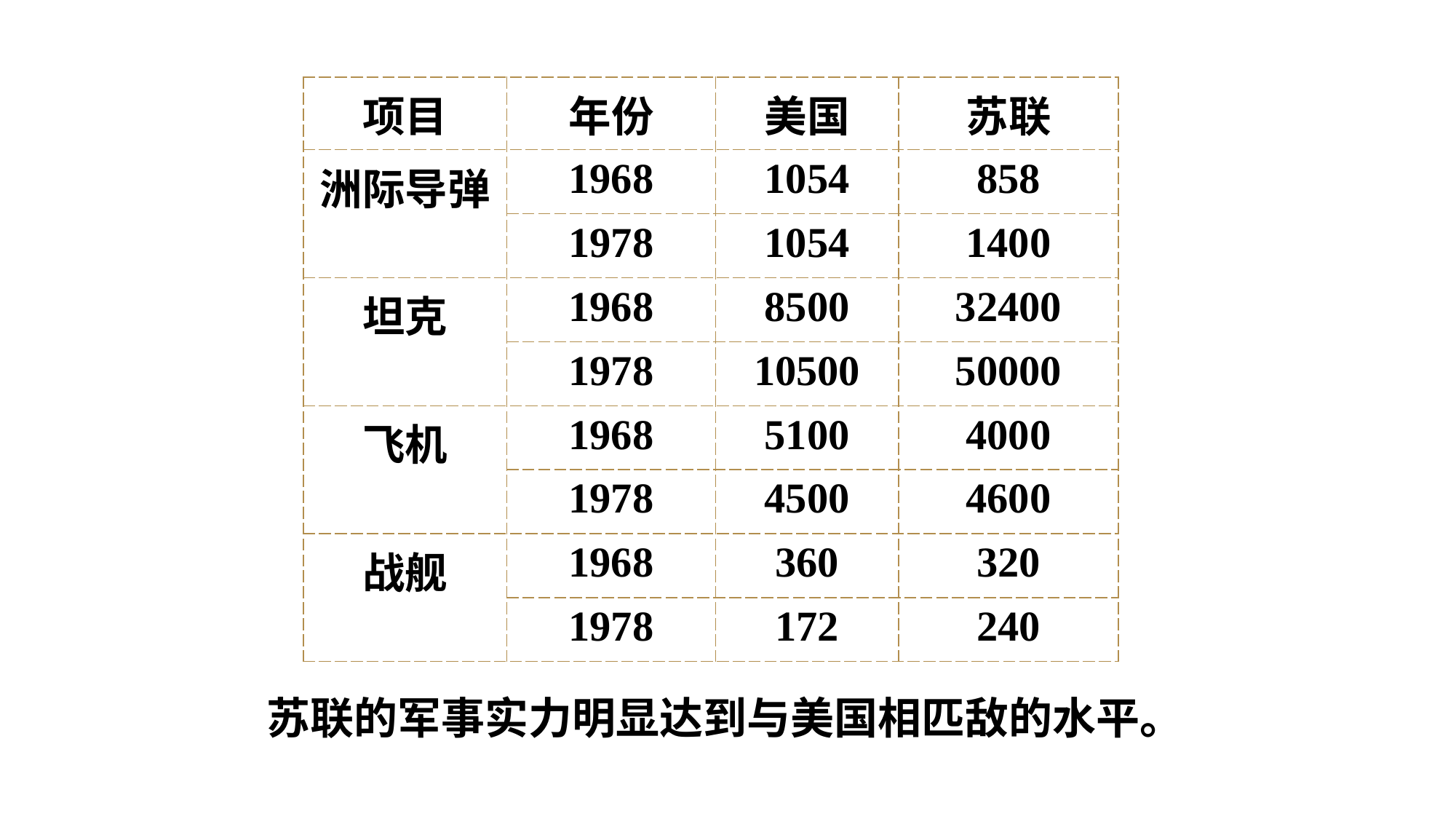

| 项目 | 年份 | 美国 | 苏联 |
| --- | --- | --- | --- |
| 洲际导弹 | 1968 | 1054 | 858 |
|  | 1978 | 1054 | 1400 |
| 坦克 | 1968 | 8500 | 32400 |
|  | 1978 | 10500 | 50000 |
| 飞机 | 1968 | 5100 | 4000 |
|  | 1978 | 4500 | 4600 |
| 战舰 | 1968 | 360 | 320 |
|  | 1978 | 172 | 240 |
苏联的军事实力明显达到与美国相匹敌的水平。